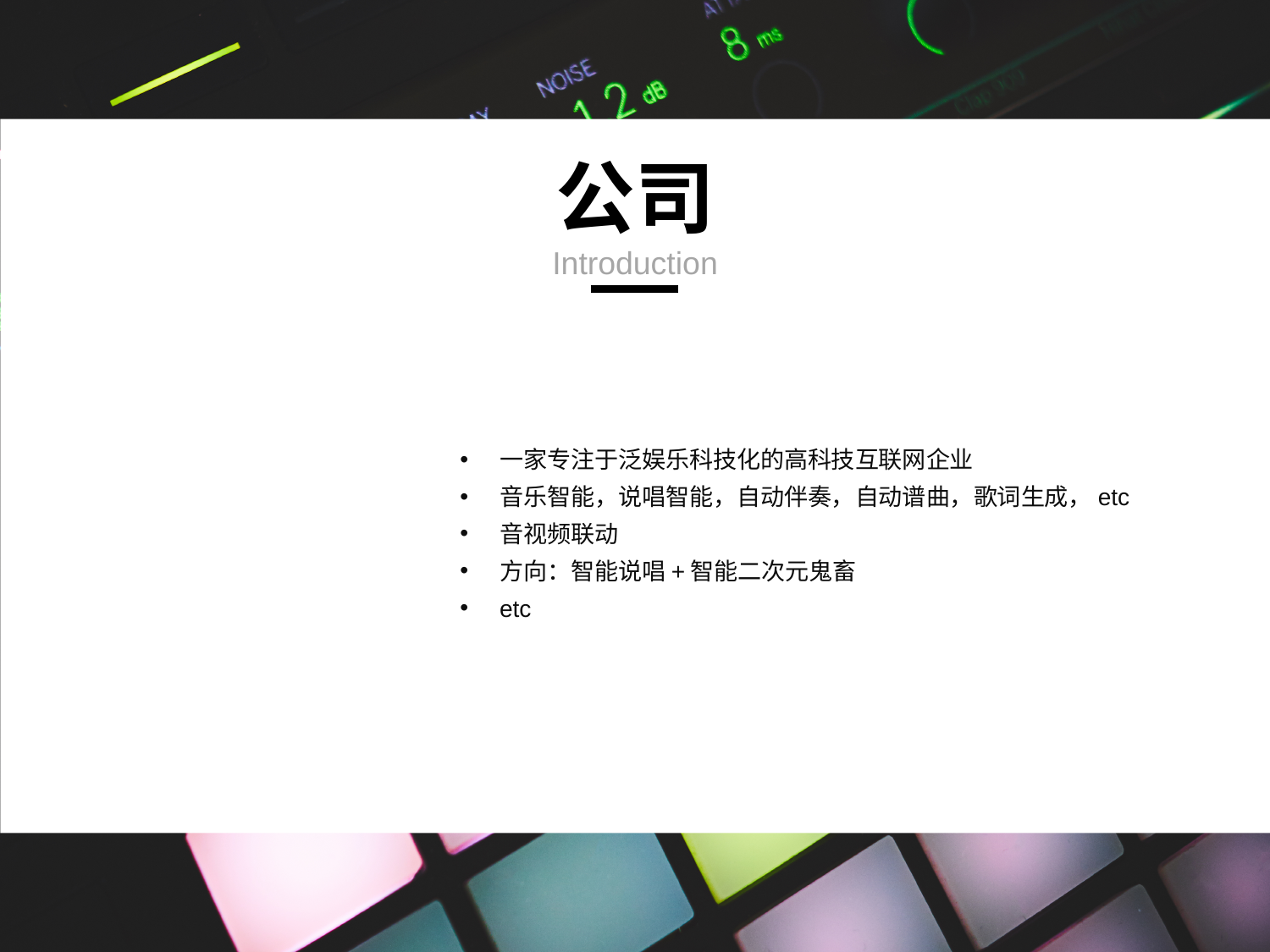

公司
Introduction
公司基本介绍
Company introduction

一家专注于泛娱乐科技化的高科技互联网企业
音乐智能，说唱智能，自动伴奏，自动谱曲，歌词生成，etc
音视频联动
方向：智能说唱+智能二次元鬼畜
etc